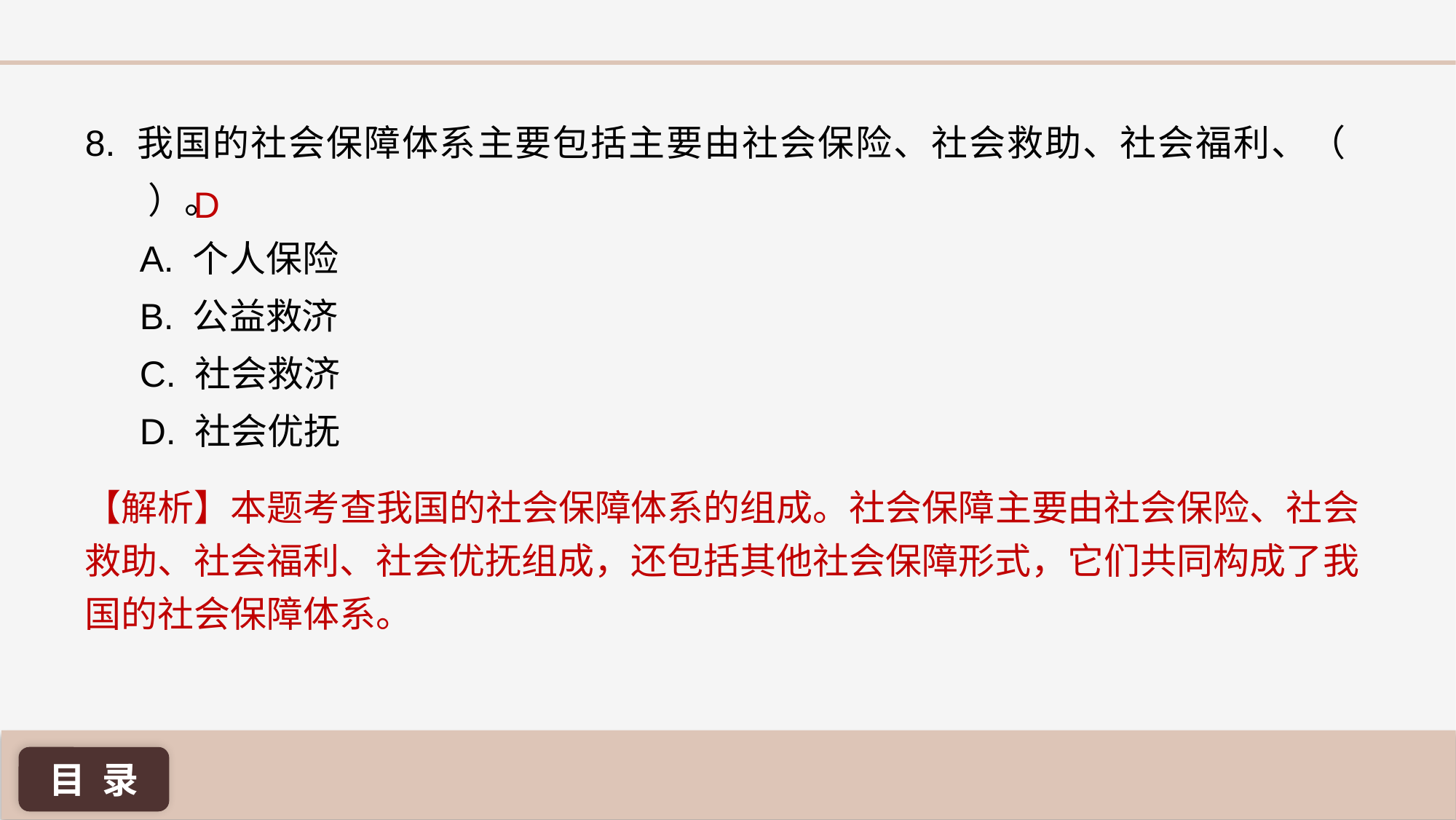

8. 我国的社会保障体系主要包括主要由社会保险、社会救助、社会福利、（      ）。
A. 个人保险
B. 公益救济
C. 社会救济
D. 社会优抚
D
【解析】本题考查我国的社会保障体系的组成。社会保障主要由社会保险、社会救助、社会福利、社会优抚组成，还包括其他社会保障形式，它们共同构成了我国的社会保障体系。